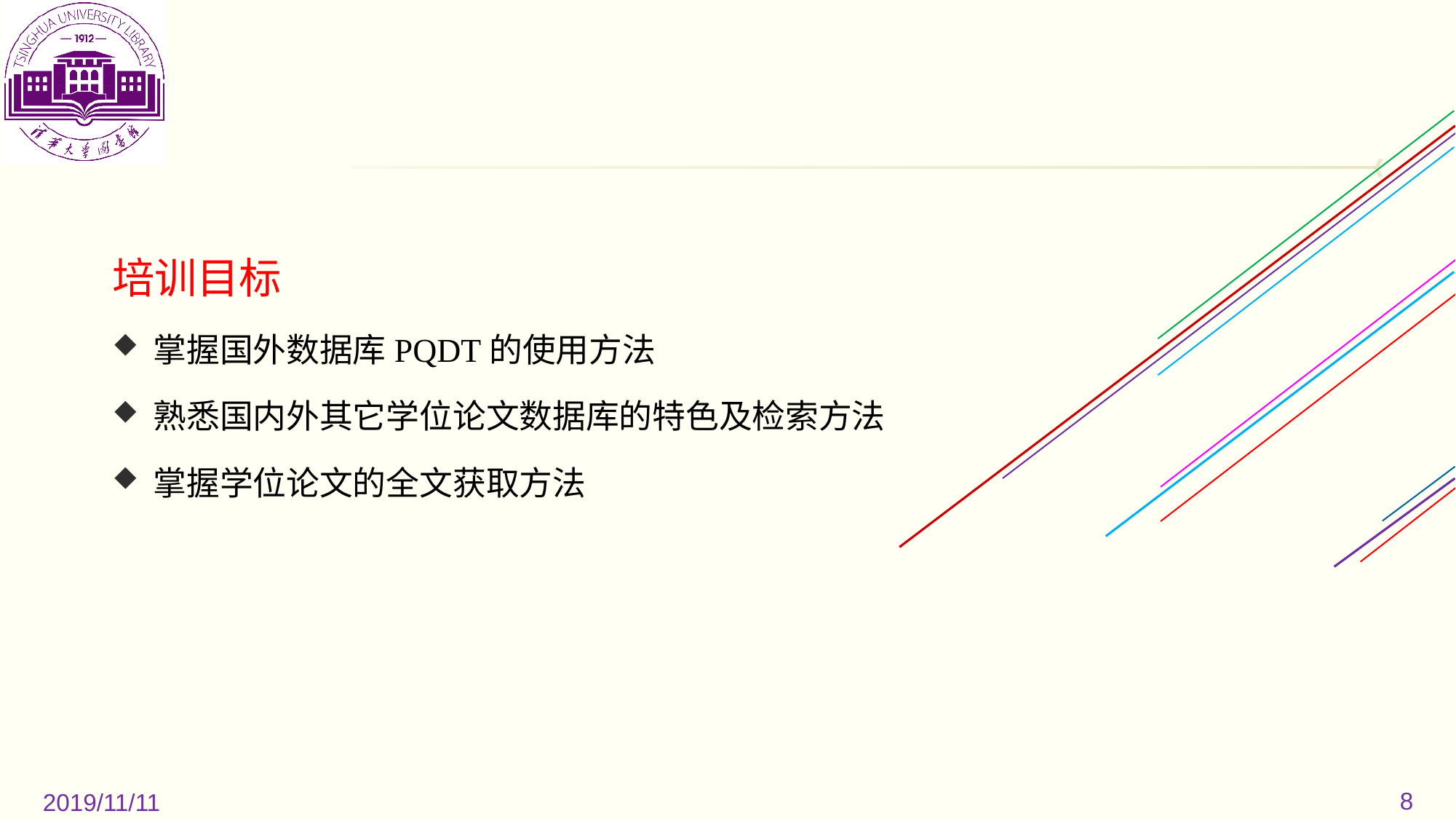

培训目标
掌握国外数据库PQDT的使用方法
熟悉国内外其它学位论文数据库的特色及检索方法
掌握学位论文的全文获取方法
8
2019/11/11